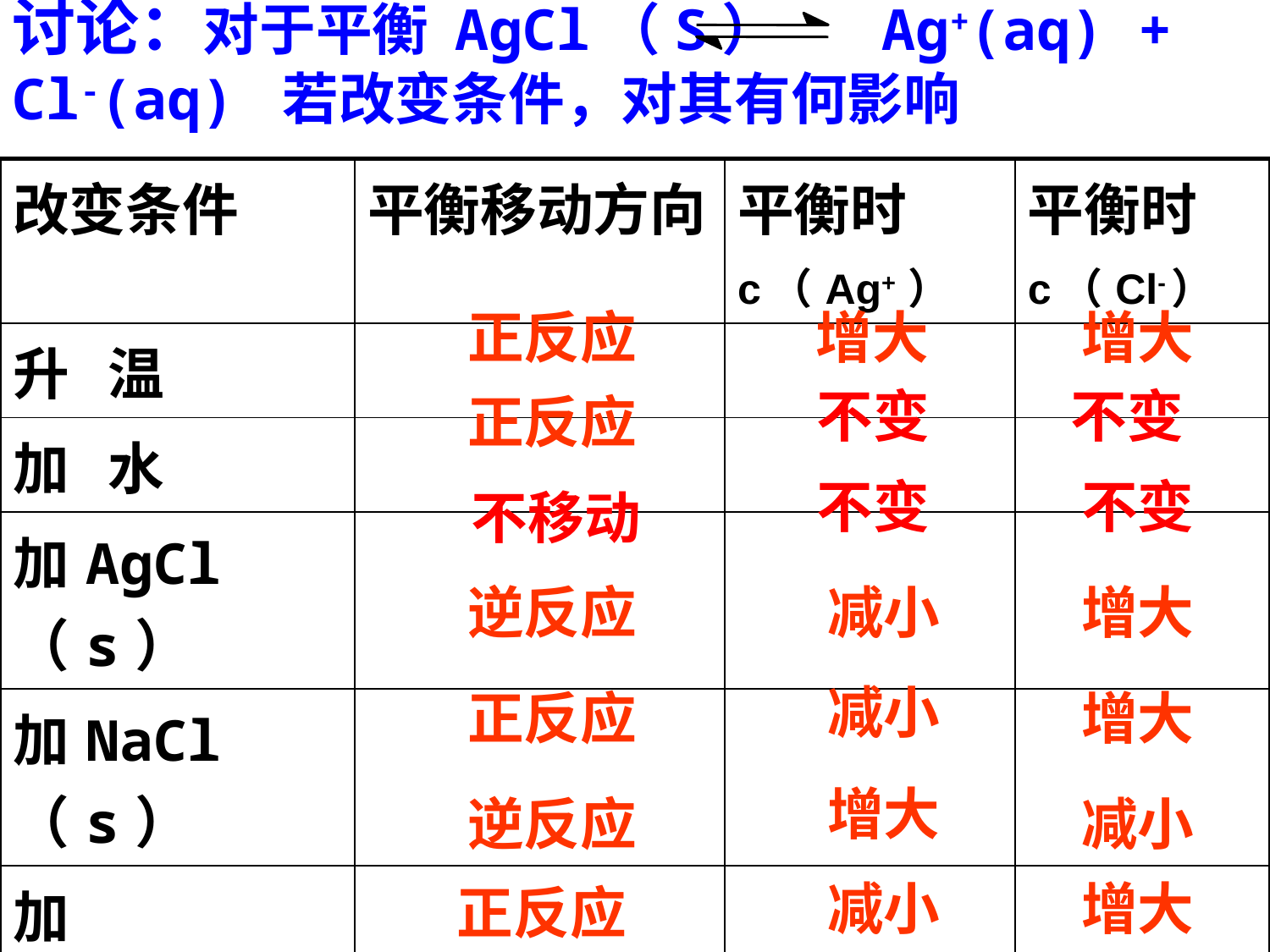

讨论：对于平衡 AgCl（S）       Ag+(aq) + Cl-(aq) 若改变条件，对其有何影响

| 改变条件 | 平衡移动方向 | 平衡时 c（Ag+ ） | 平衡时 c（Cl-） |
| --- | --- | --- | --- |
| 升 温 |  |  |  |
| 加 水 |  |  |  |
| 加AgCl（s） |  |  |  |
| 加NaCl（s） |  |  |  |
| 加NaI（s） |  |  |  |
| 加AgNO3(s) |  |  |  |
| 加NH3·H2O |  |  |  |
正反应
增大
增大
不变
不变
正反应
不变
不变
不移动
逆反应
减小
增大
减小
正反应
增大
增大
逆反应
减小
减小
增大
正反应